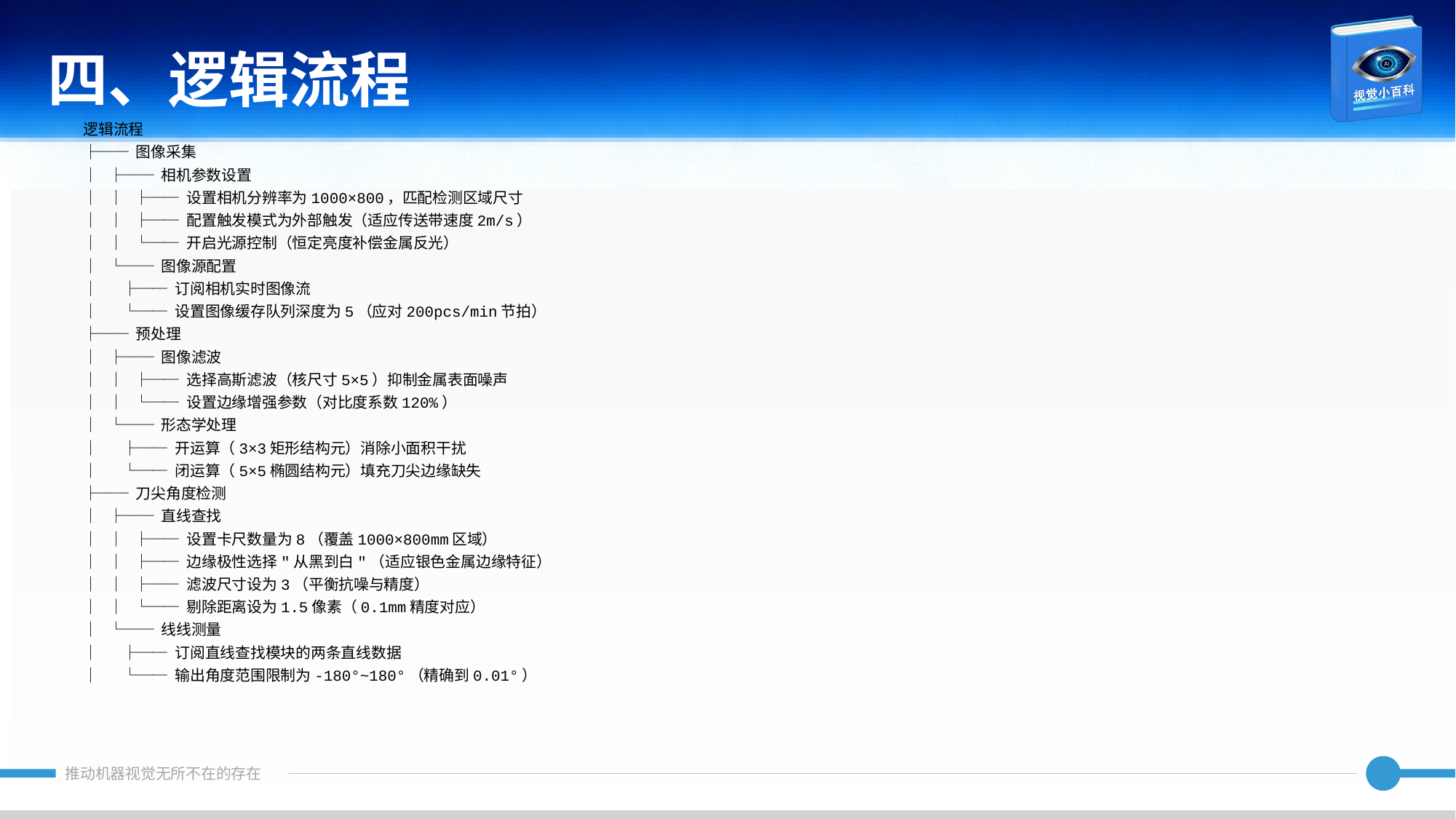

四、逻辑流程

逻辑流程
├── 图像采集
│   ├── 相机参数设置
│   │   ├── 设置相机分辨率为1000×800，匹配检测区域尺寸
│   │   ├── 配置触发模式为外部触发（适应传送带速度2m/s）
│   │   └── 开启光源控制（恒定亮度补偿金属反光）
│   └── 图像源配置
│       ├── 订阅相机实时图像流
│       └── 设置图像缓存队列深度为5（应对200pcs/min节拍）
├── 预处理
│   ├── 图像滤波
│   │   ├── 选择高斯滤波（核尺寸5×5）抑制金属表面噪声
│   │   └── 设置边缘增强参数（对比度系数120%）
│   └── 形态学处理
│       ├── 开运算（3×3矩形结构元）消除小面积干扰
│       └── 闭运算（5×5椭圆结构元）填充刀尖边缘缺失
├── 刀尖角度检测
│   ├── 直线查找
│   │   ├── 设置卡尺数量为8（覆盖1000×800mm区域）
│   │   ├── 边缘极性选择"从黑到白"（适应银色金属边缘特征）
│   │   ├── 滤波尺寸设为3（平衡抗噪与精度）
│   │   └── 剔除距离设为1.5像素（0.1mm精度对应）
│   └── 线线测量
│       ├── 订阅直线查找模块的两条直线数据
│       └── 输出角度范围限制为-180°~180°（精确到0.01°）
8